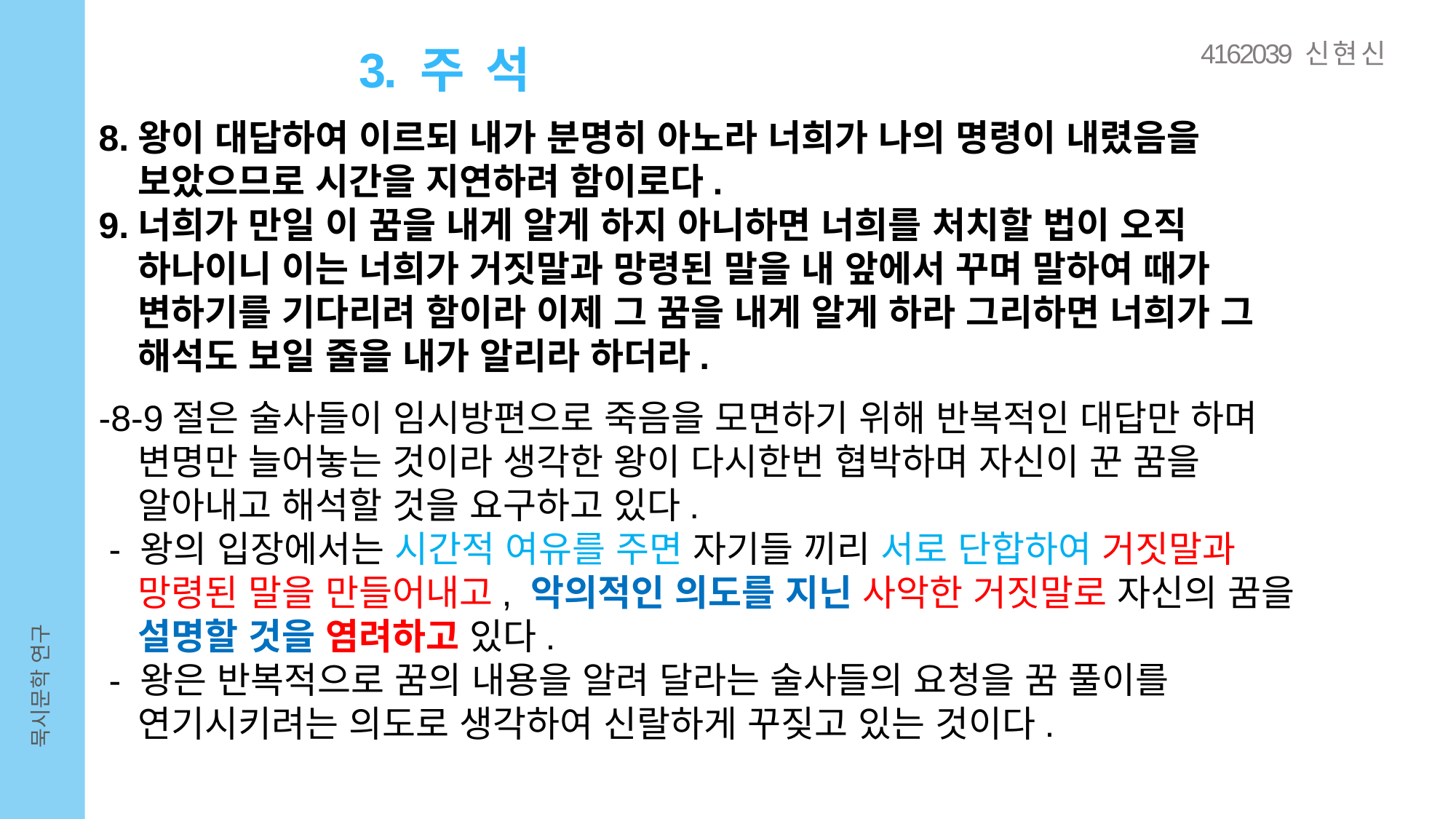

4162039 신 현 신
3. 주  석
8.왕이 대답하여 이르되 내가 분명히 아노라 너희가 나의 명령이 내렸음을
   보았으므로 시간을 지연하려 함이로다.
9.너희가 만일 이 꿈을 내게 알게 하지 아니하면 너희를 처치할 법이 오직
   하나이니 이는 너희가 거짓말과 망령된 말을 내 앞에서 꾸며 말하여 때가
   변하기를 기다리려 함이라 이제 그 꿈을 내게 알게 하라 그리하면 너희가 그
   해석도 보일 줄을 내가 알리라 하더라.

-8-9절은 술사들이 임시방편으로 죽음을 모면하기 위해 반복적인 대답만 하며
   변명만 늘어놓는 것이라 생각한 왕이 다시한번 협박하며 자신이 꾼 꿈을
   알아내고 해석할 것을 요구하고 있다.
 - 왕의 입장에서는 시간적 여유를 주면 자기들 끼리 서로 단합하여 거짓말과
   망령된 말을 만들어내고, 악의적인 의도를 지닌 사악한 거짓말로 자신의 꿈을
   설명할 것을 염려하고 있다.
 - 왕은 반복적으로 꿈의 내용을 알려 달라는 술사들의 요청을 꿈 풀이를
   연기시키려는 의도로 생각하여 신랄하게 꾸짖고 있는 것이다.

묵시문학 연구